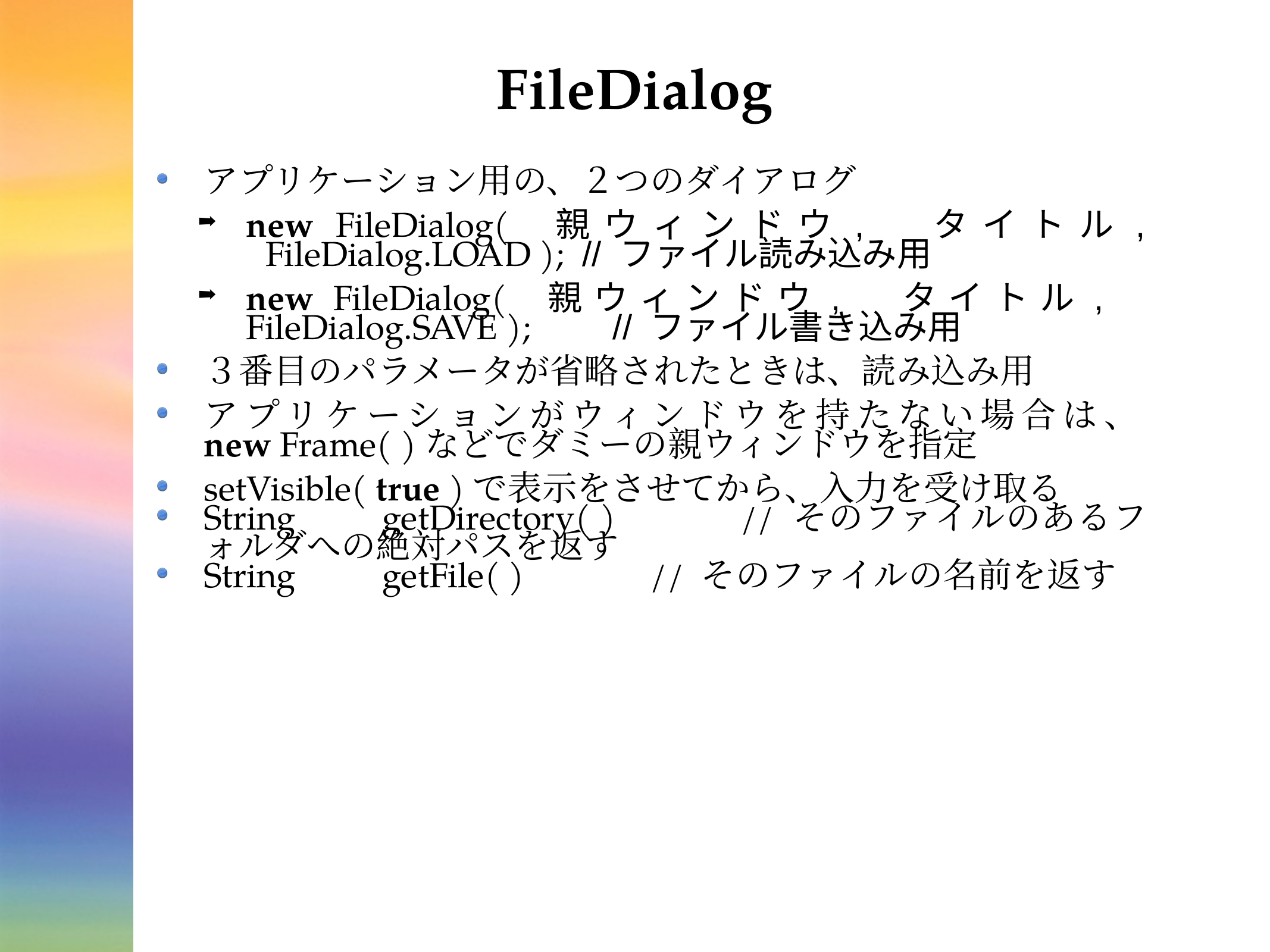

# FileDialog
アプリケーション用の、２つのダイアログ
new FileDialog( 親ウィンドウ,  タイトル,
  FileDialog.LOAD );  // ファイル読み込み用
new FileDialog( 親ウィンドウ,  タイトル,
FileDialog.SAVE );	 // ファイル書き込み用
３番目のパラメータが省略されたときは、読み込み用
アプリケーションがウィンドウを持たない場合は、
new Frame( )などでダミーの親ウィンドウを指定
setVisible( true )で表示をさせてから、入力を受け取る
String	getDirectory( )		// そのファイルのあるフォルダへの絶対パスを返す
String	getFile( )		// そのファイルの名前を返す